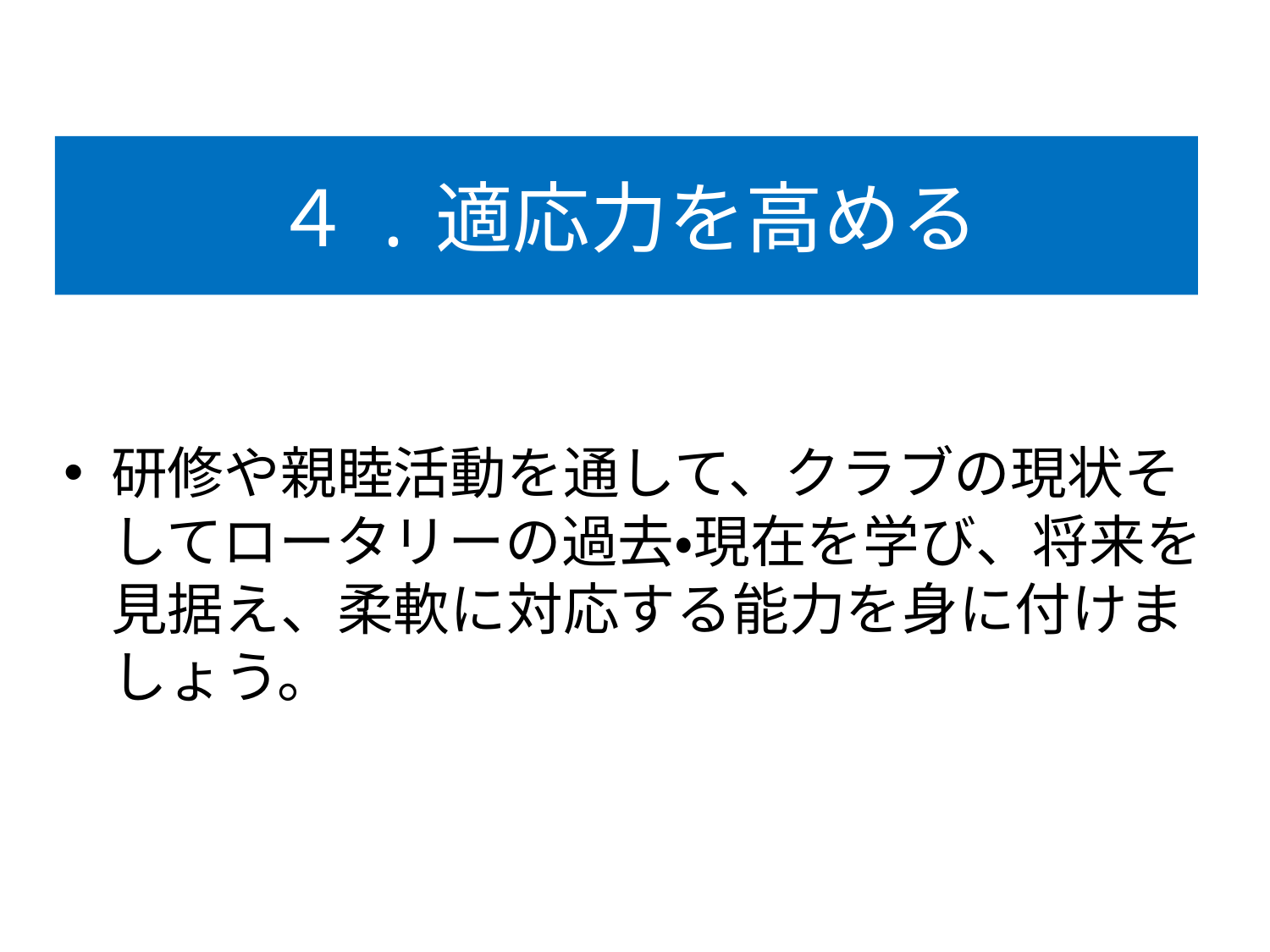

# ４.適応力を高める
研修や親睦活動を通して、クラブの現状そしてロータリーの過去・現在を学び、将来を見据え、柔軟に対応する能力を身に付けましょう。